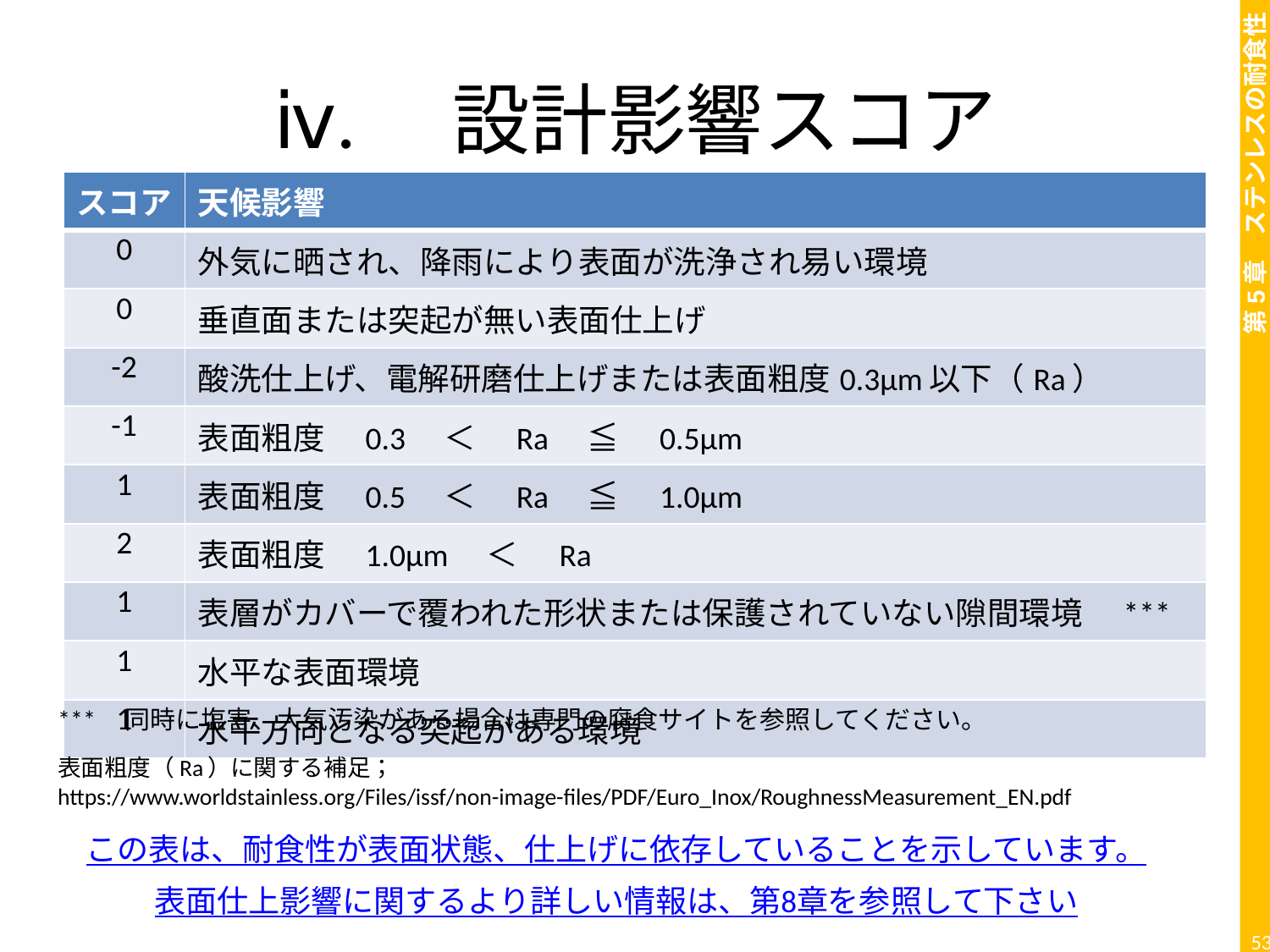

# ⅳ.　設計影響スコア
| スコア | 天候影響 |
| --- | --- |
| 0 | 外気に晒され、降雨により表面が洗浄され易い環境 |
| 0 | 垂直面または突起が無い表面仕上げ |
| -2 | 酸洗仕上げ、電解研磨仕上げまたは表面粗度0.3μm以下（Ra） |
| -1 | 表面粗度　0.3　＜　Ra　≦　0.5μm |
| 1 | 表面粗度　0.5　＜　Ra　≦　1.0μm |
| 2 | 表面粗度　1.0μm　＜　Ra |
| 1 | 表層がカバーで覆われた形状または保護されていない隙間環境　\*\*\* |
| 1 | 水平な表面環境 |
| 1 | 水平方向となる突起がある環境 |
***　同時に塩害、大気汚染がある場合は専門の腐食サイトを参照してください。
表面粗度（Ra）に関する補足；
https://www.worldstainless.org/Files/issf/non-image-files/PDF/Euro_Inox/RoughnessMeasurement_EN.pdf
この表は、耐食性が表面状態、仕上げに依存していることを示しています。
表面仕上影響に関するより詳しい情報は、第8章を参照して下さい
53